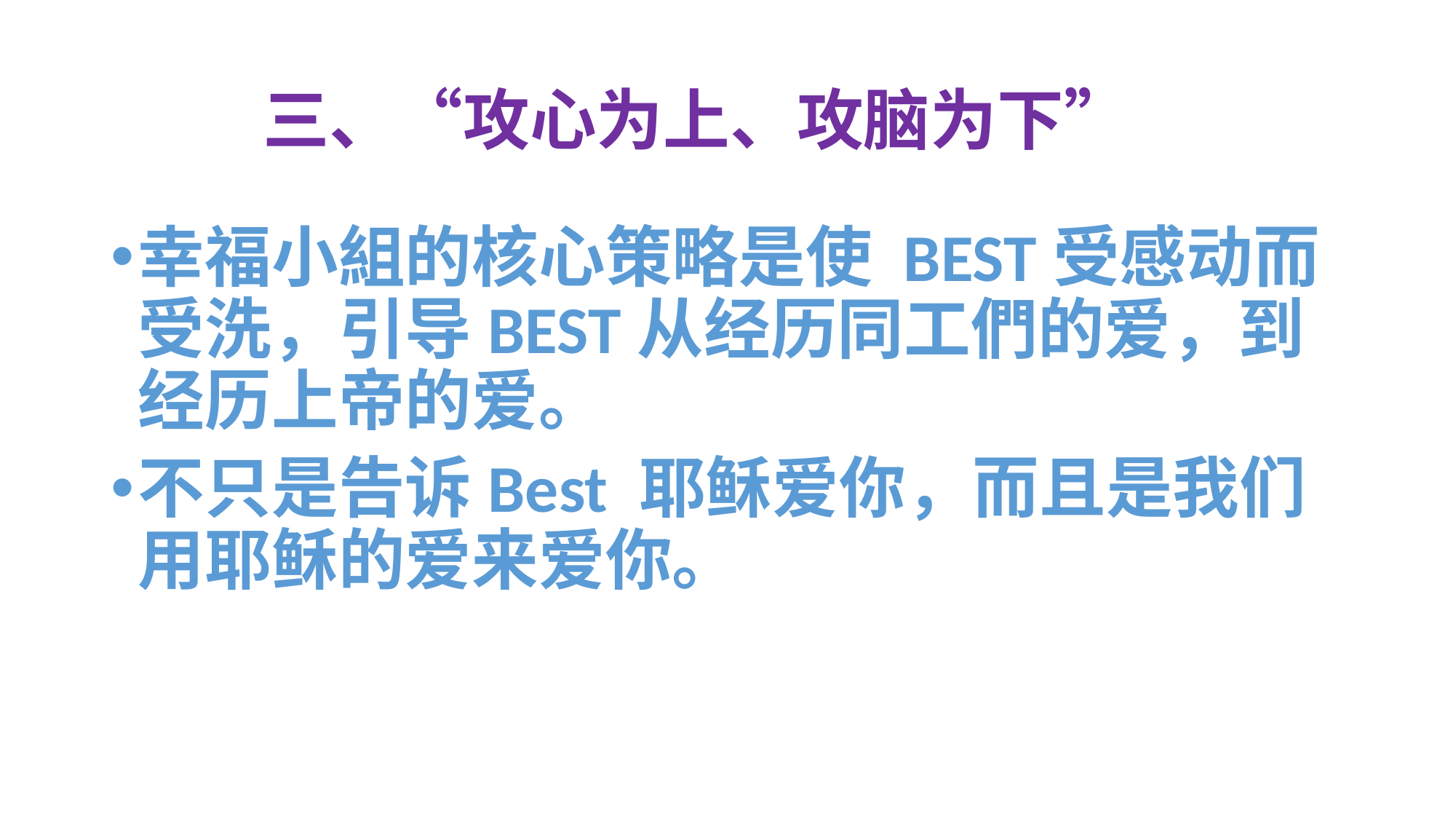

# 三、“攻心为上、攻脑为下”
幸福小組的核心策略是使 BEST受感动而受洗，引导BEST从经历同工們的爱，到经历上帝的爱。
不只是告诉Best 耶稣爱你，而且是我们用耶稣的爱来爱你。